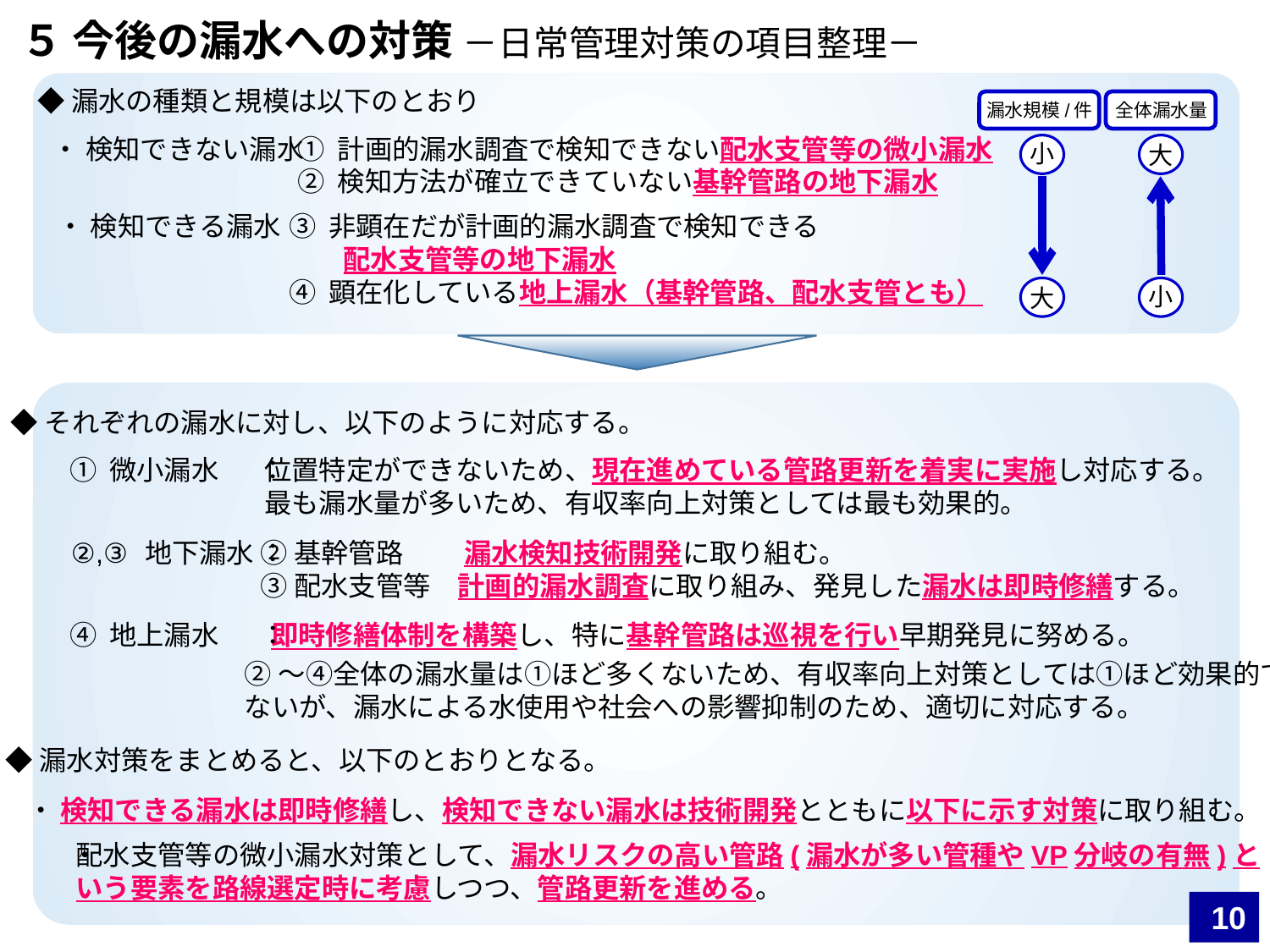

５ 今後の漏水への対策 －日常管理対策の項目整理－
ｘ
◆漏水の種類と規模は以下のとおり

漏水規模/件
全体漏水量
・ 検知できない漏水
① 計画的漏水調査で検知できない配水支管等の微小漏水
② 検知方法が確立できていない基幹管路の地下漏水
小
大

・ 検知できる漏水
③ 非顕在だが計画的漏水調査で検知できる
　　配水支管等の地下漏水
④ 顕在化している地上漏水（基幹管路、配水支管とも）
小
大

ｘ
◆それぞれの漏水に対し、以下のように対応する。
① 微小漏水
：
位置特定ができないため、現在進めている管路更新を着実に実施し対応する。
最も漏水量が多いため、有収率向上対策としては最も効果的。
②,③ 地下漏水
：
②基幹管路　　 漏水検知技術開発に取り組む。
③配水支管等　計画的漏水調査に取り組み、発見した漏水は即時修繕する。
④ 地上漏水
：
即時修繕体制を構築し、特に基幹管路は巡視を行い早期発見に努める。
②～④全体の漏水量は①ほど多くないため、有収率向上対策としては①ほど効果的で
ないが、漏水による水使用や社会への影響抑制のため、適切に対応する。
◆漏水対策をまとめると、以下のとおりとなる。
・ 検知できる漏水は即時修繕し、検知できない漏水は技術開発とともに以下に示す対策に取り組む。
・
配水支管等の微小漏水対策として、漏水リスクの高い管路(漏水が多い管種やVP分岐の有無)と
いう要素を路線選定時に考慮しつつ、管路更新を進める。
10